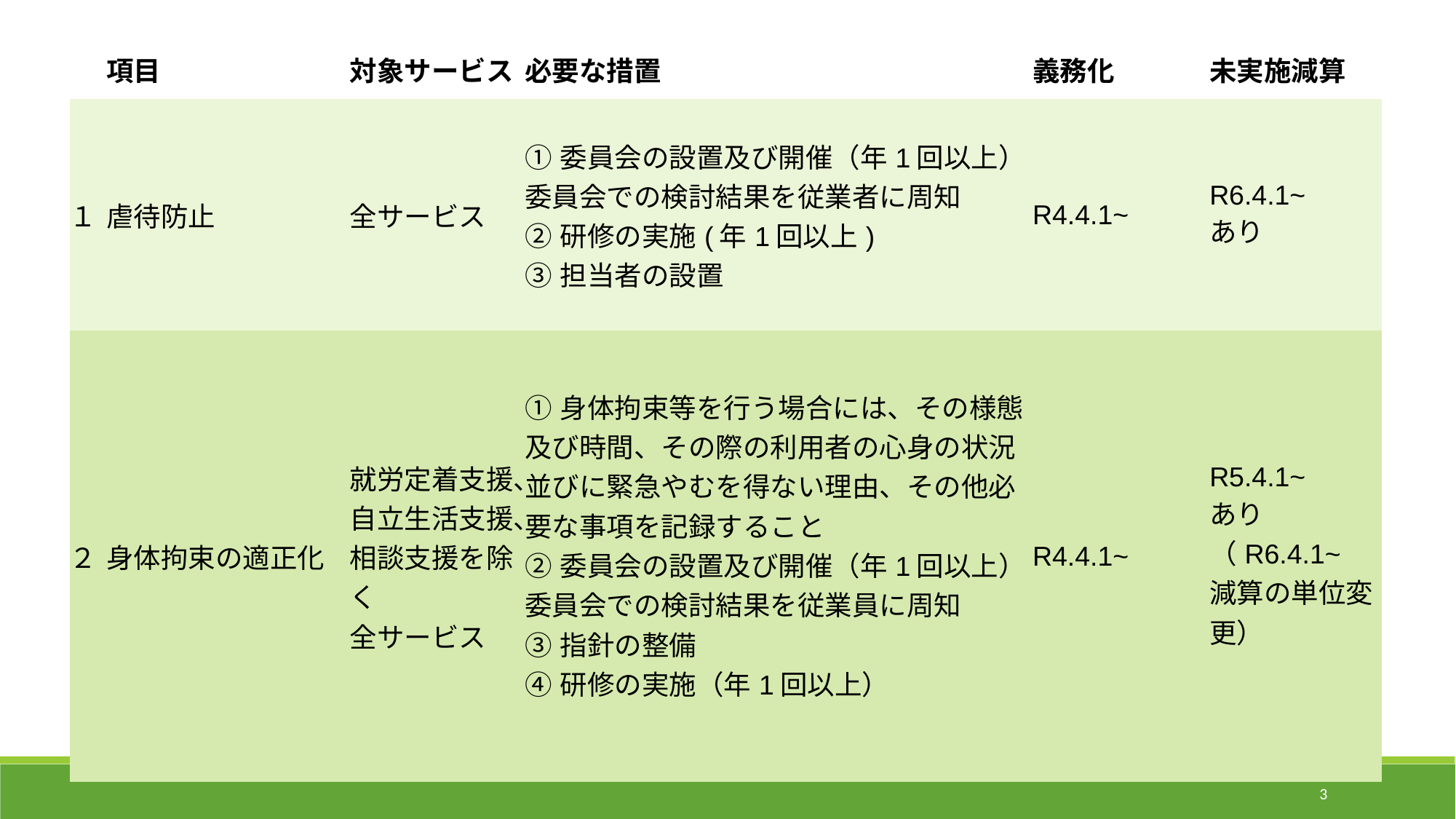

|  | 項目 | 対象サービス | 必要な措置 | 義務化 | 未実施減算 |
| --- | --- | --- | --- | --- | --- |
| １ | 虐待防止 | 全サービス | ①委員会の設置及び開催（年1回以上） 委員会での検討結果を従業者に周知 ②研修の実施(年1回以上) ③担当者の設置 | R4.4.1~ | R6.4.1~ あり |
| ２ | 身体拘束の適正化 | 就労定着支援、自立生活支援、 相談支援を除く 全サービス | ①身体拘束等を行う場合には、その様態及び時間、その際の利用者の心身の状況並びに緊急やむを得ない理由、その他必要な事項を記録すること ②委員会の設置及び開催（年1回以上）委員会での検討結果を従業員に周知 ③指針の整備 ④研修の実施（年1回以上） | R4.4.1~ | R5.4.1~ あり （R6.4.1~ 減算の単位変更） |
3